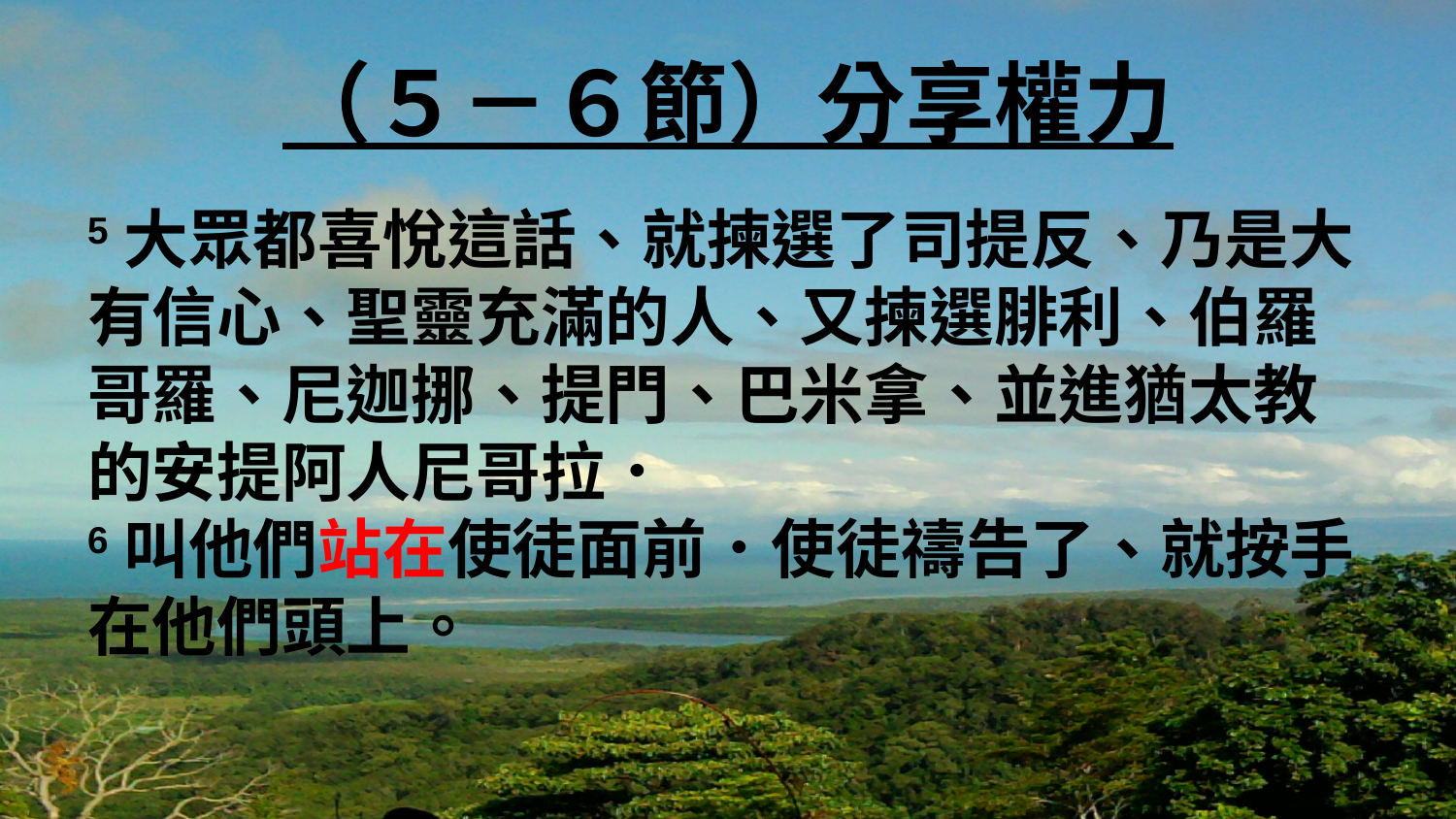

# （５－６節）分享權力
5大眾都喜悅這話、就揀選了司提反、乃是大有信心、聖靈充滿的人、又揀選腓利、伯羅哥羅、尼迦挪、提門、巴米拿、並進猶太教的安提阿人尼哥拉．
6叫他們站在使徒面前．使徒禱告了、就按手在他們頭上。